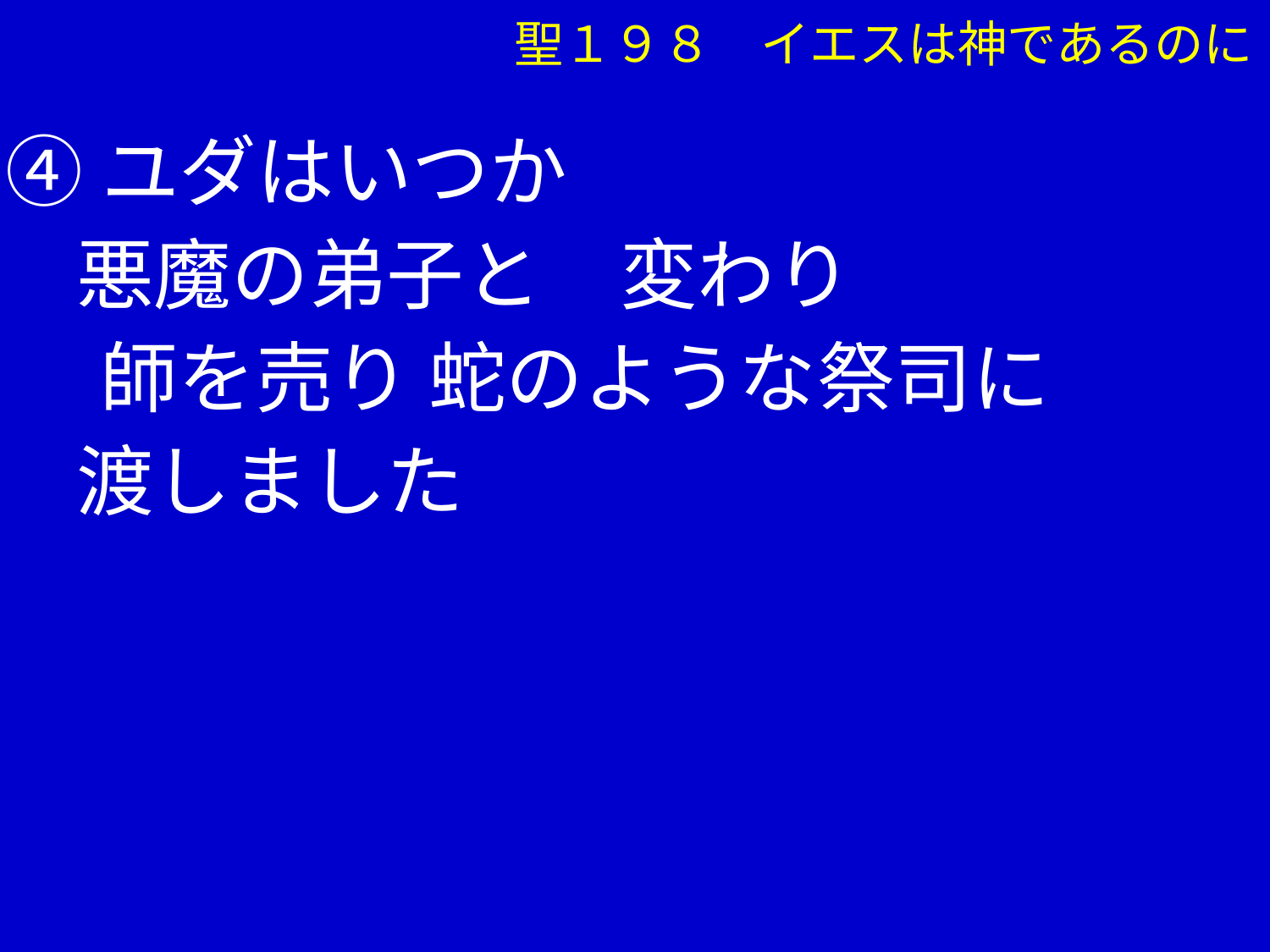

聖１９８　イエスは神であるのに
④ユダはいつか
   悪魔の弟子と　変わり
　 師を売り 蛇のような祭司に
   渡しました